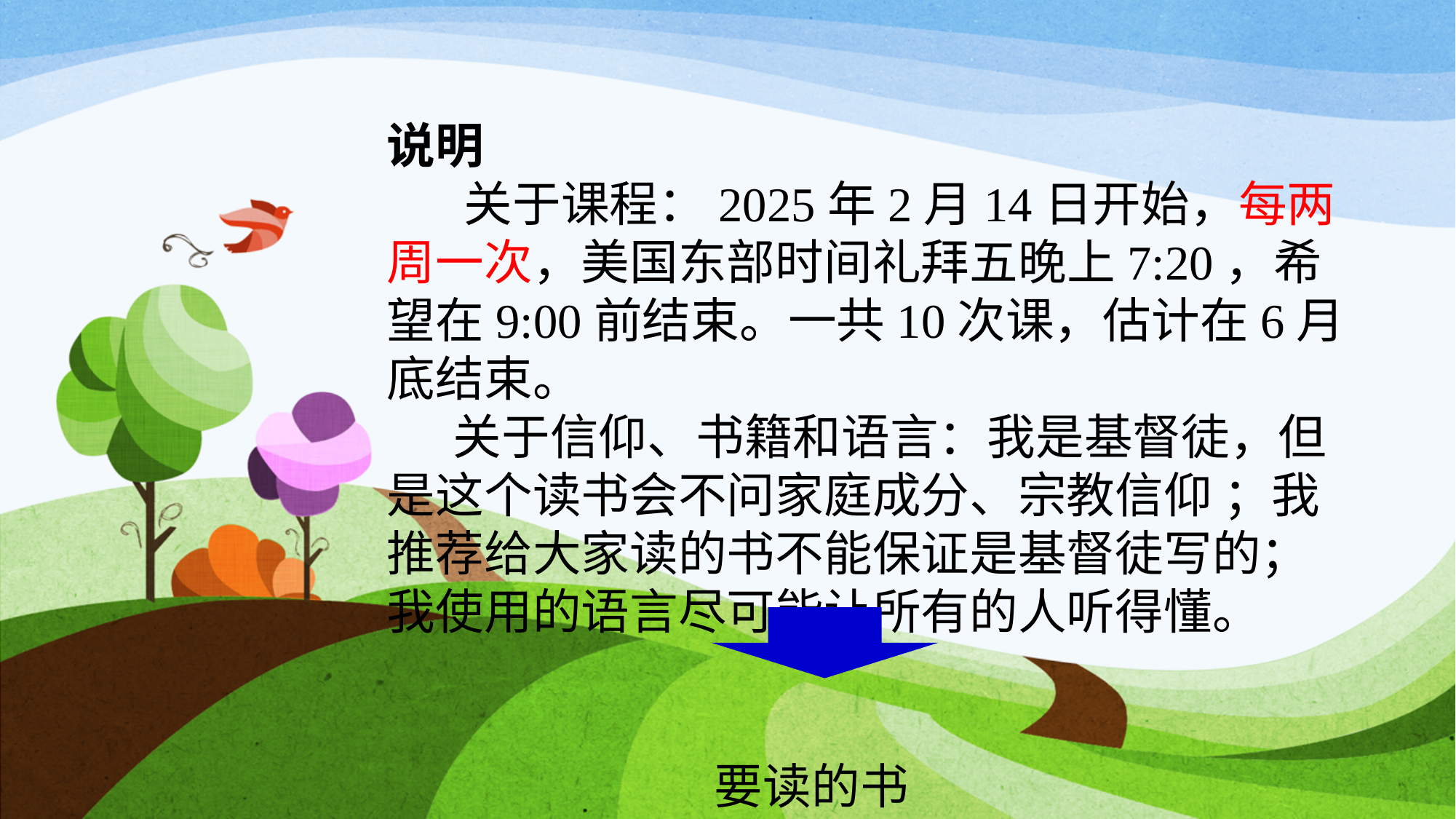

说明
      关于课程：2025年2月14日开始，每两周一次，美国东部时间礼拜五晚上7:20，希望在9:00前结束。一共10次课，估计在6月底结束。
     关于信仰、书籍和语言：我是基督徒，但是这个读书会不问家庭成分、宗教信仰 ；我推荐给大家读的书不能保证是基督徒写的；我使用的语言尽可能让所有的人听得懂。

			要读的书